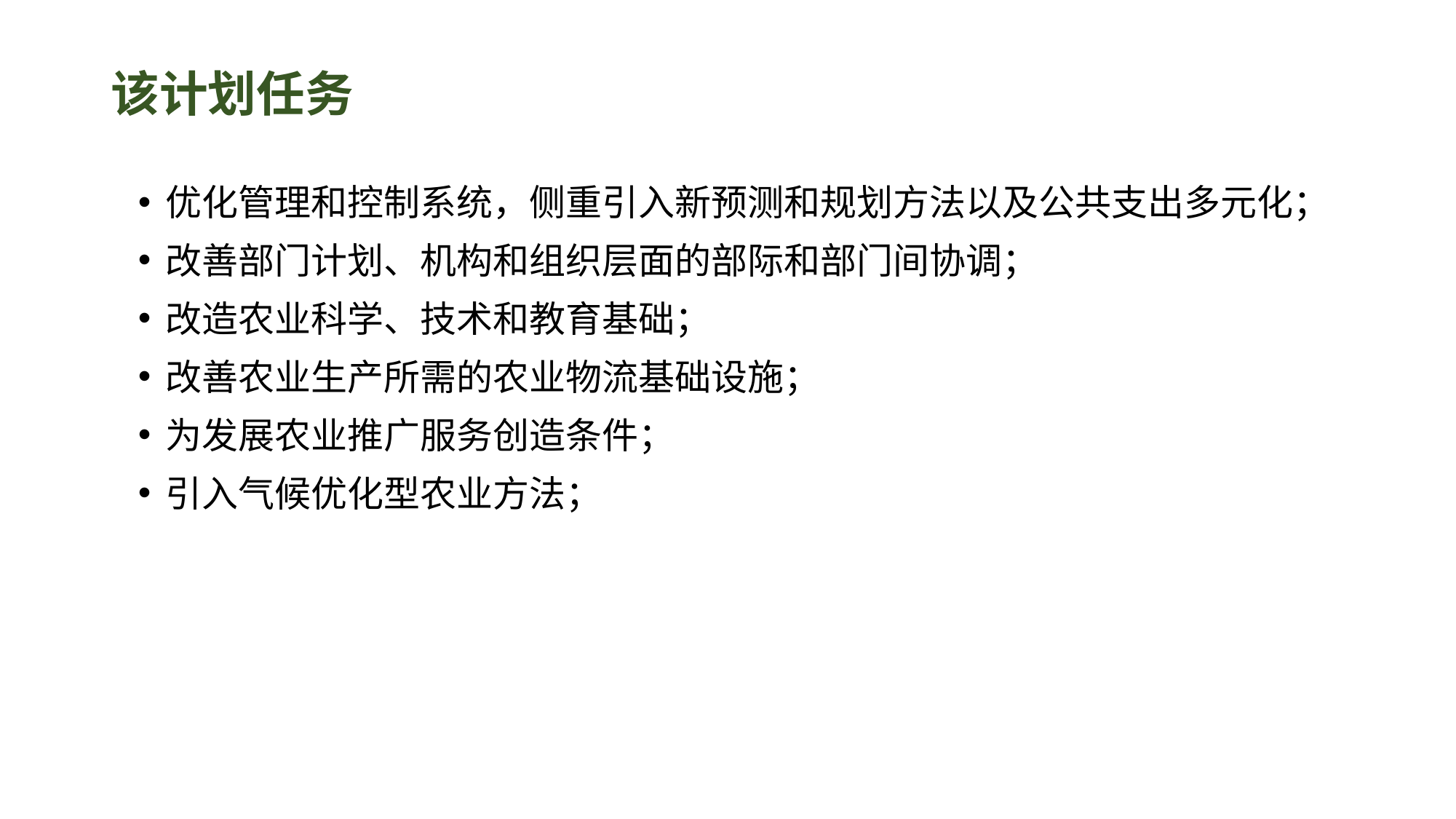

# 该计划任务
优化管理和控制系统，侧重引入新预测和规划方法以及公共支出多元化；
改善部门计划、机构和组织层面的部际和部门间协调；
改造农业科学、技术和教育基础；
改善农业生产所需的农业物流基础设施；
为发展农业推广服务创造条件；
引入气候优化型农业方法；